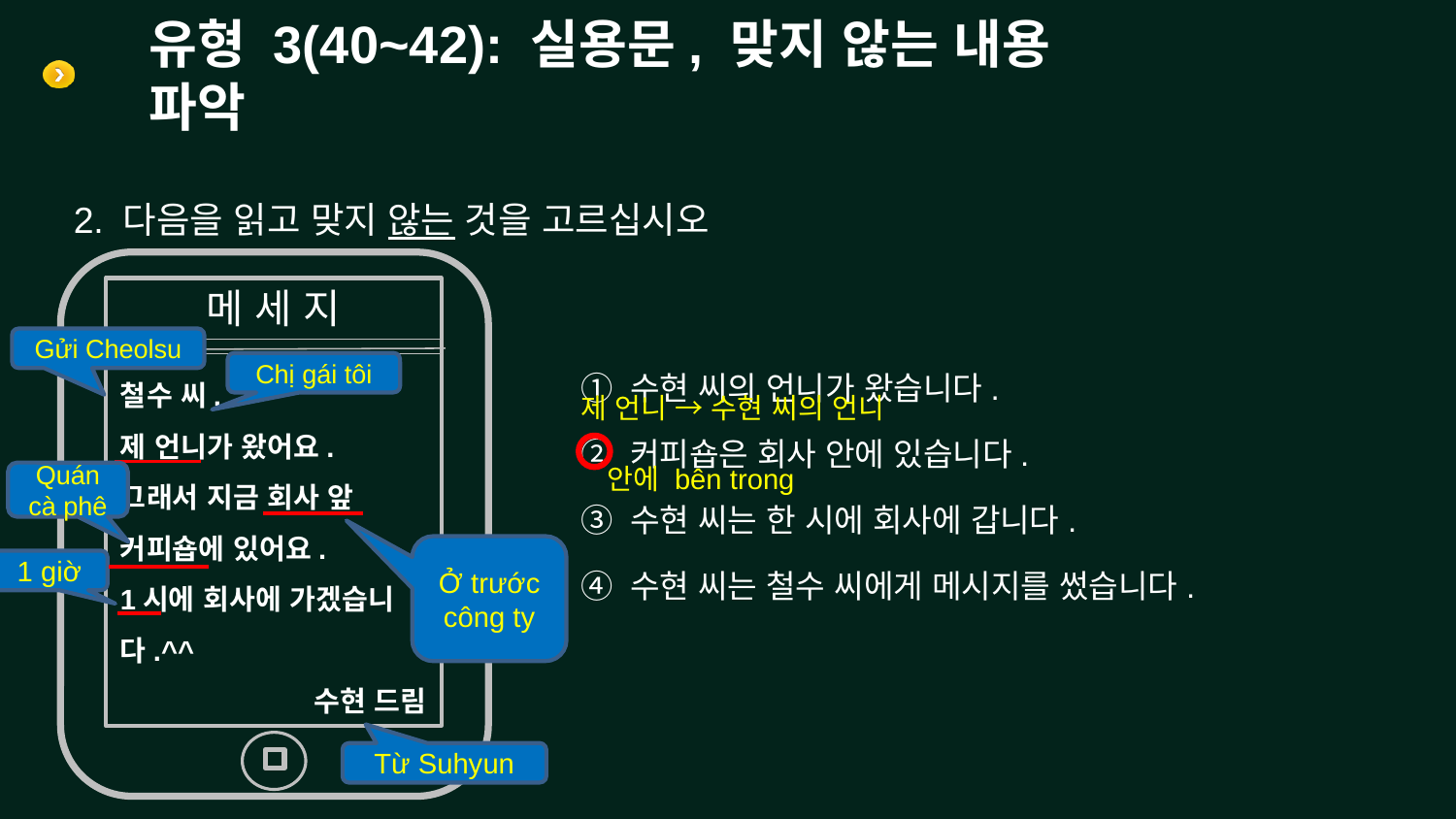

# 유형 3(40~42): 실용문, 맞지 않는 내용 파악

2. 다음을 읽고 맞지 않는 것을 고르십시오

메 세 지

철수 씨,
제 언니가 왔어요.
그래서 지금 회사 앞 커피숍에 있어요.
1시에 회사에 가겠습니다.^^
수현 드림

① 수현 씨의 언니가 왔습니다.
② 커피숍은 회사 안에 있습니다.
③ 수현 씨는 한 시에 회사에 갑니다.
④ 수현 씨는 철수 씨에게 메시지를 썼습니다.
Gửi Cheolsu
Chị gái tôi
제 언니 → 수현 씨의 언니

   안에 bên trong
Quán cà phê
Ở trước công ty
1 giờ
Từ Suhyun